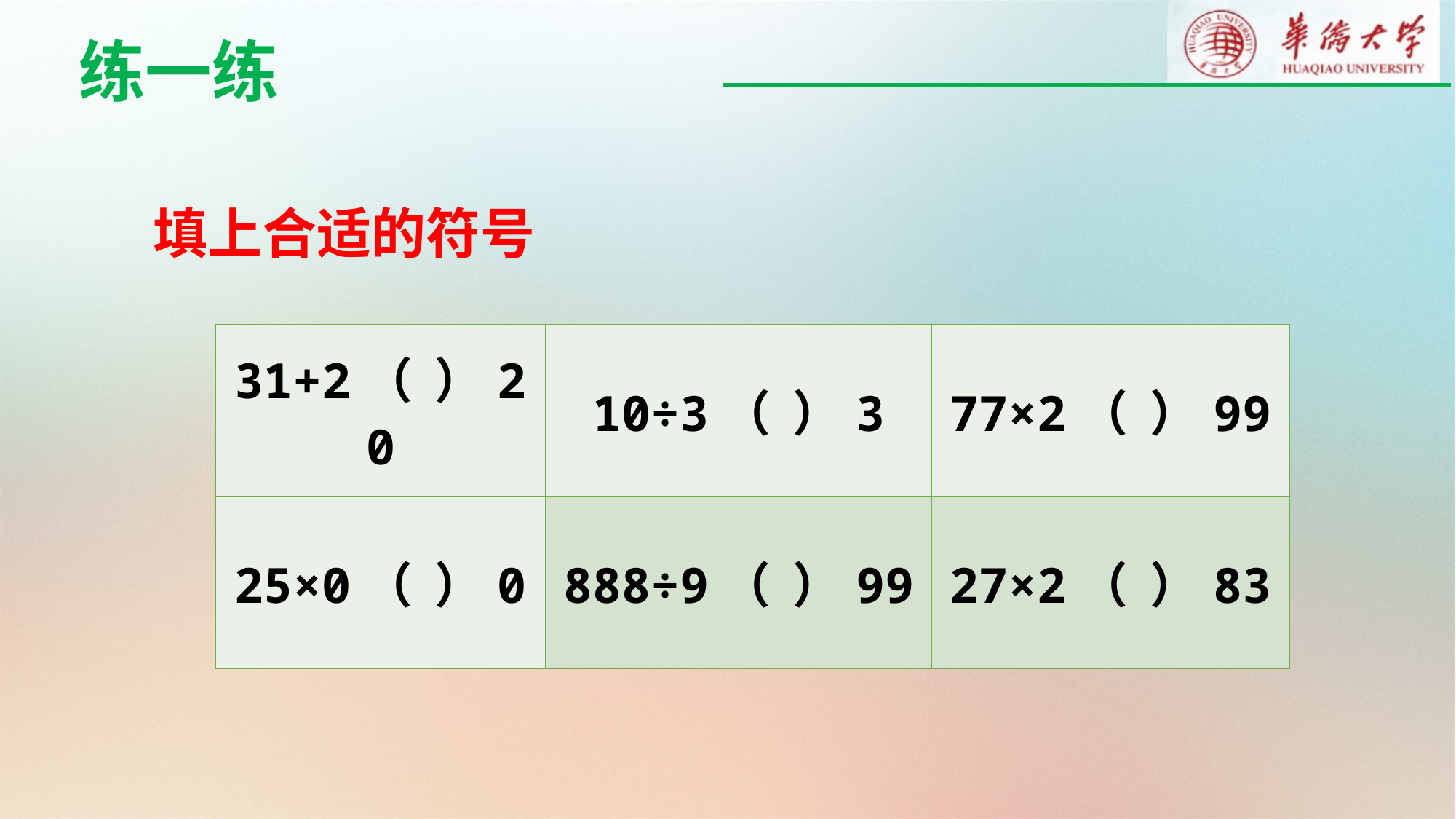

练一练
填上合适的符号
| 31+2（ ）20 | 10÷3（ ）3 | 77×2（ ）99 |
| --- | --- | --- |
| 25×0（ ）0 | 888÷9（ ）99 | 27×2（ ）83 |